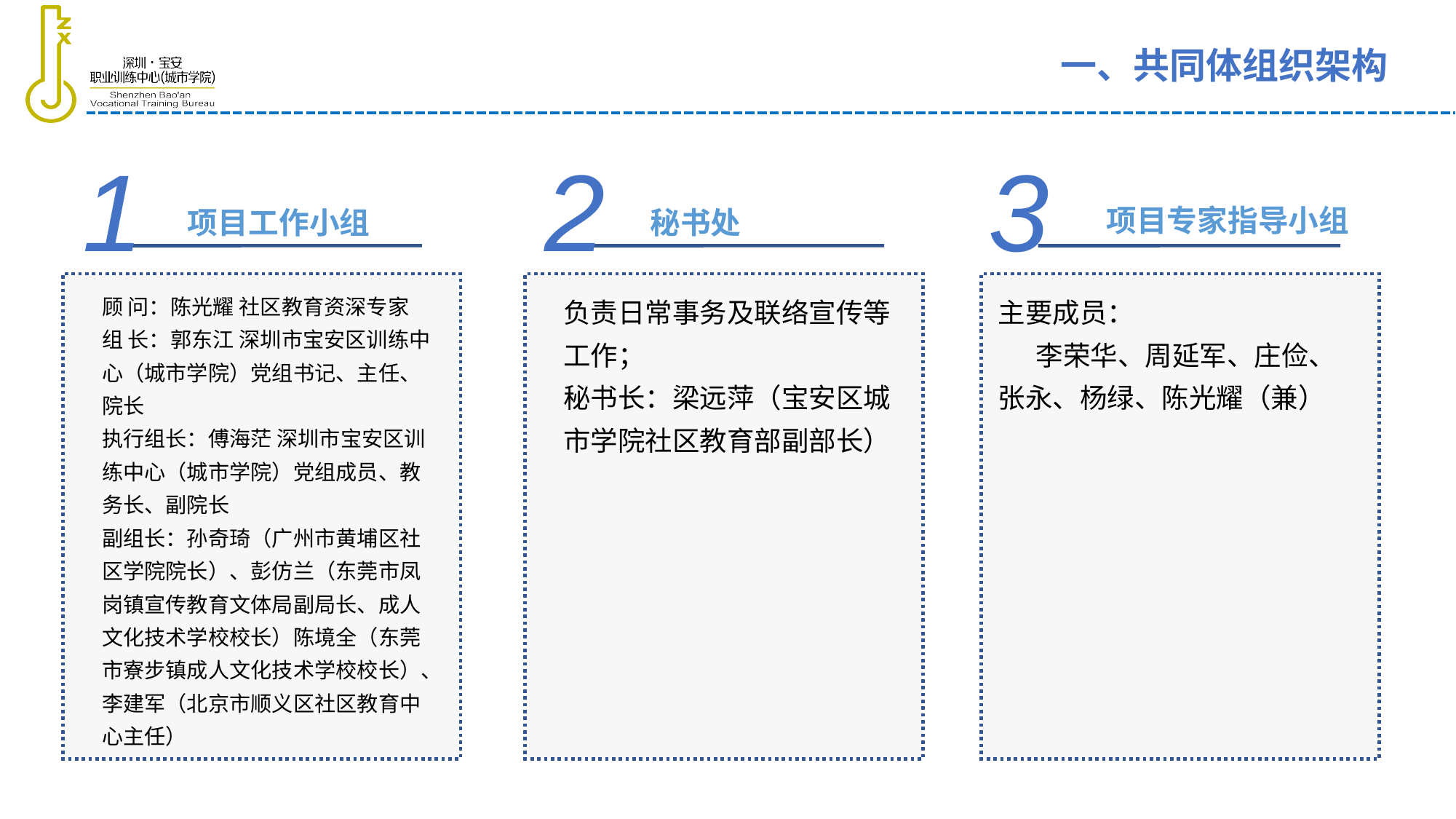

一、共同体组织架构

项目专家指导小组
项目工作小组
秘书处
1
2
3

顾 问：陈光耀 社区教育资深专家
组 长：郭东江 深圳市宝安区训练中心（城市学院）党组书记、主任、院长
执行组长：傅海茫 深圳市宝安区训练中心（城市学院）党组成员、教务长、副院长
副组长：孙奇琦（广州市黄埔区社区学院院长）、彭仿兰（东莞市凤岗镇宣传教育文体局副局长、成人文化技术学校校长）陈境全（东莞市寮步镇成人文化技术学校校长）、李建军（北京市顺义区社区教育中心主任）
负责日常事务及联络宣传等工作；
秘书长：梁远萍（宝安区城市学院社区教育部副部长）
主要成员：
     李荣华、周延军、庄俭、张永、杨绿、陈光耀（兼）